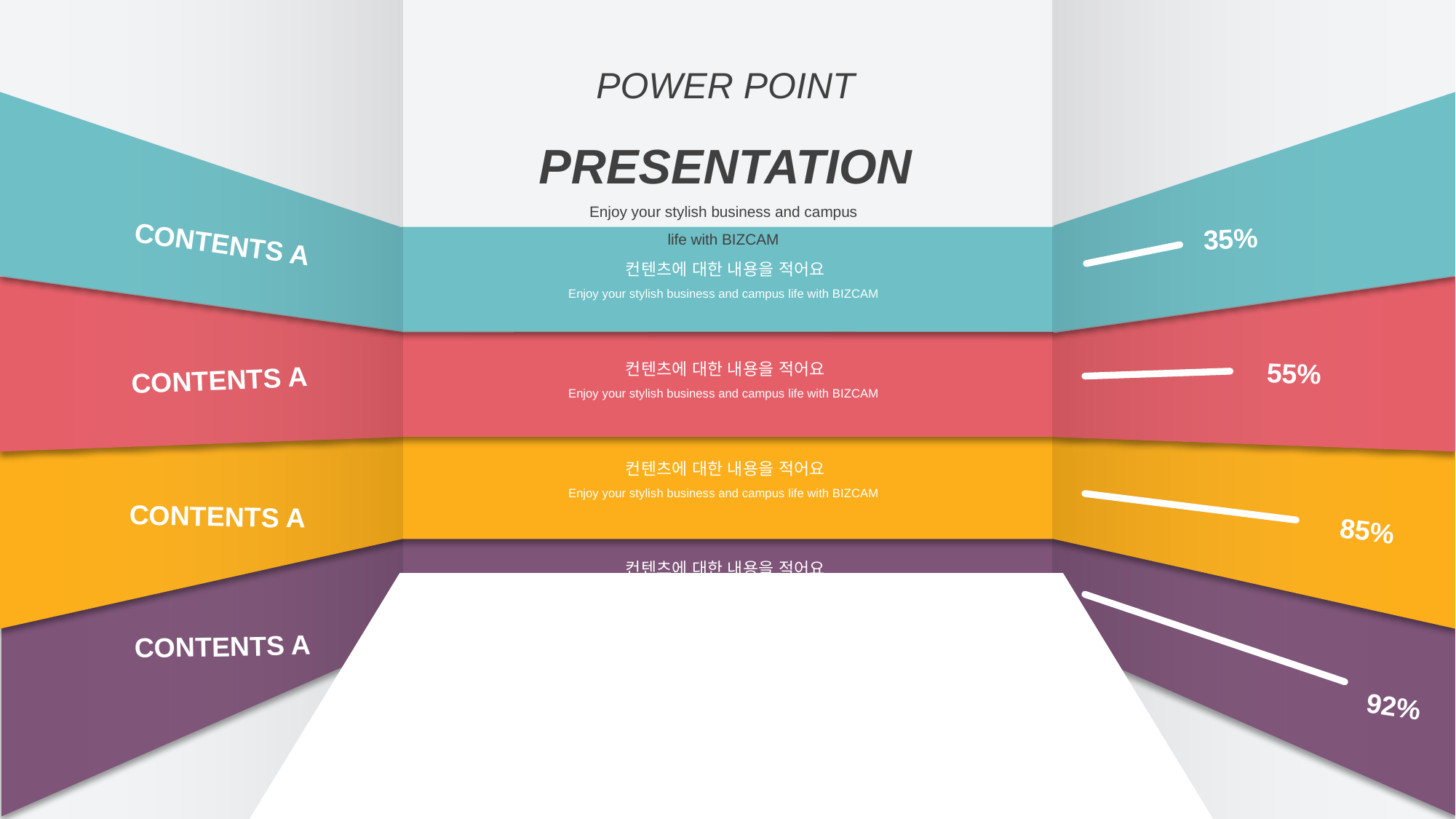

POWER POINT PRESENTATION
Enjoy your stylish business and campus
life with BIZCAM

35%
CONTENTS A
컨텐츠에 대한 내용을 적어요
Enjoy your stylish business and campus life with BIZCAM

55%
CONTENTS A
컨텐츠에 대한 내용을 적어요
Enjoy your stylish business and campus life with BIZCAM
컨텐츠에 대한 내용을 적어요
Enjoy your stylish business and campus life with BIZCAM

CONTENTS A
85%
컨텐츠에 대한 내용을 적어요
Enjoy your stylish business and campus life with BIZCAM

CONTENTS A
92%